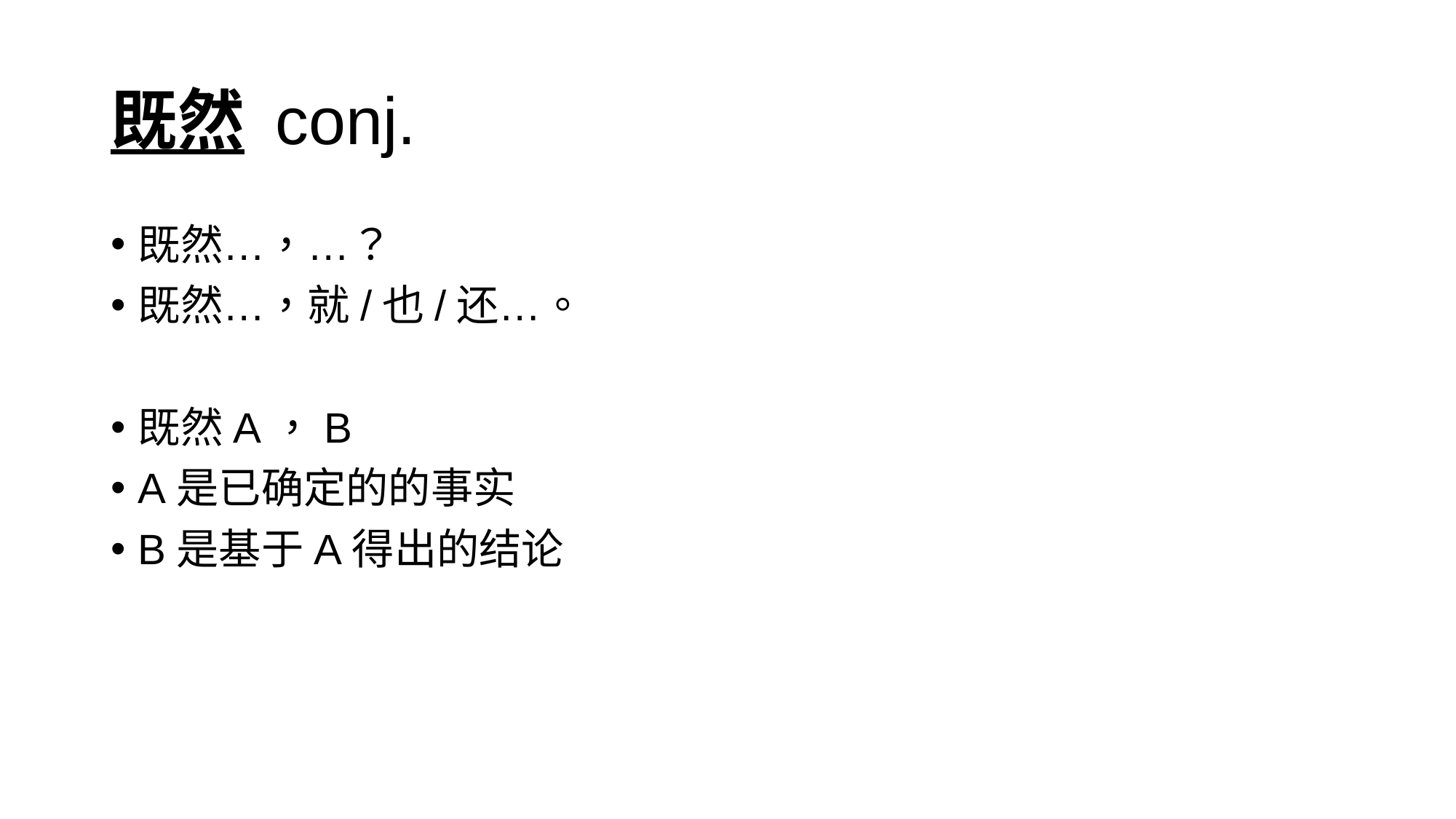

# 既然 conj.
既然…，…？
既然…，就/也/还…。

既然A，B
A是已确定的的事实
B是基于A得出的结论